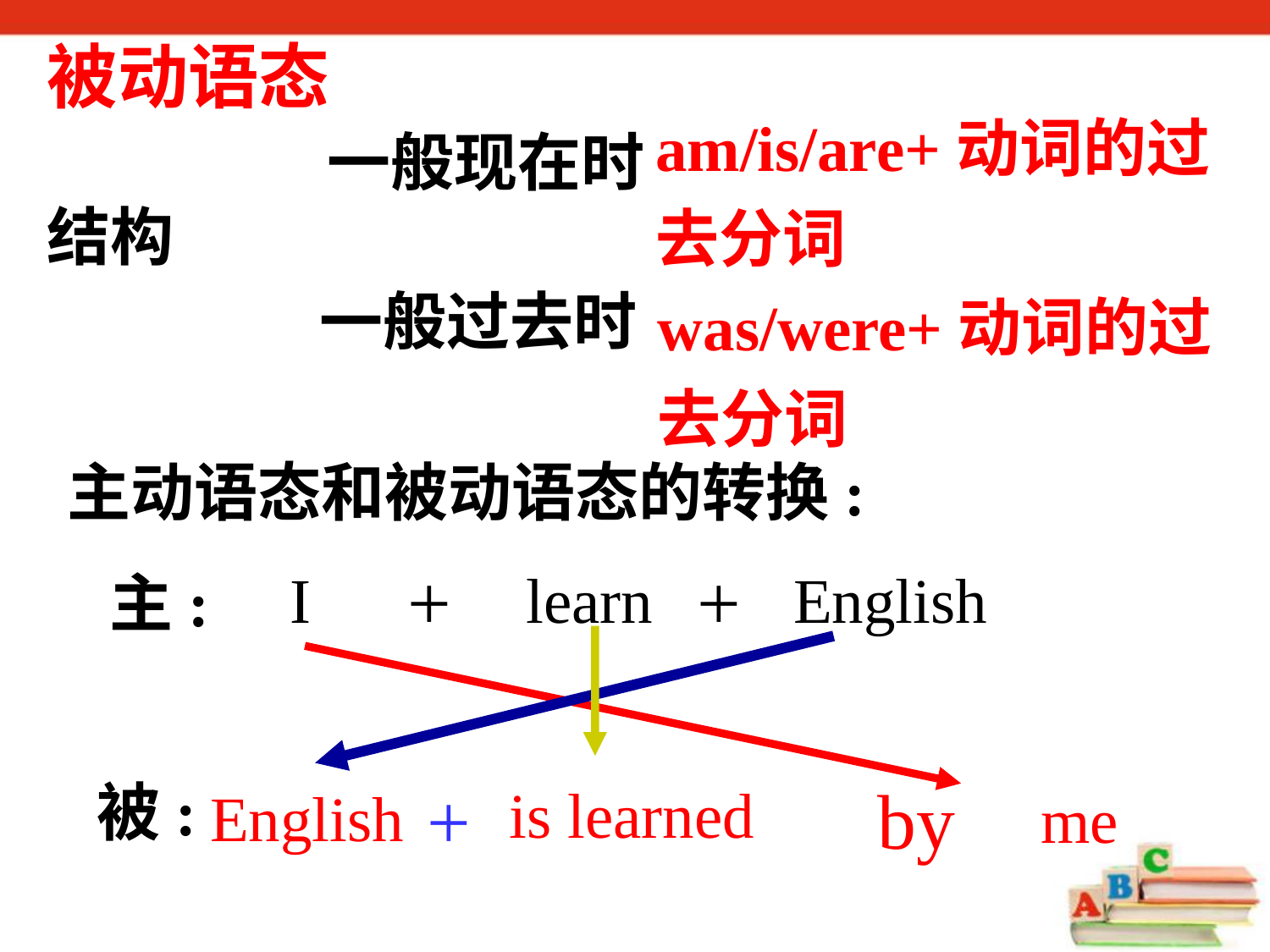

被动语态
am/is/are+动词的过去分词
一般现在时

结构

was/were+动词的过去分词
一般过去时
主动语态和被动语态的转换:
+
+
主:
I
learn
English

被:
+
by
English
is learned
me